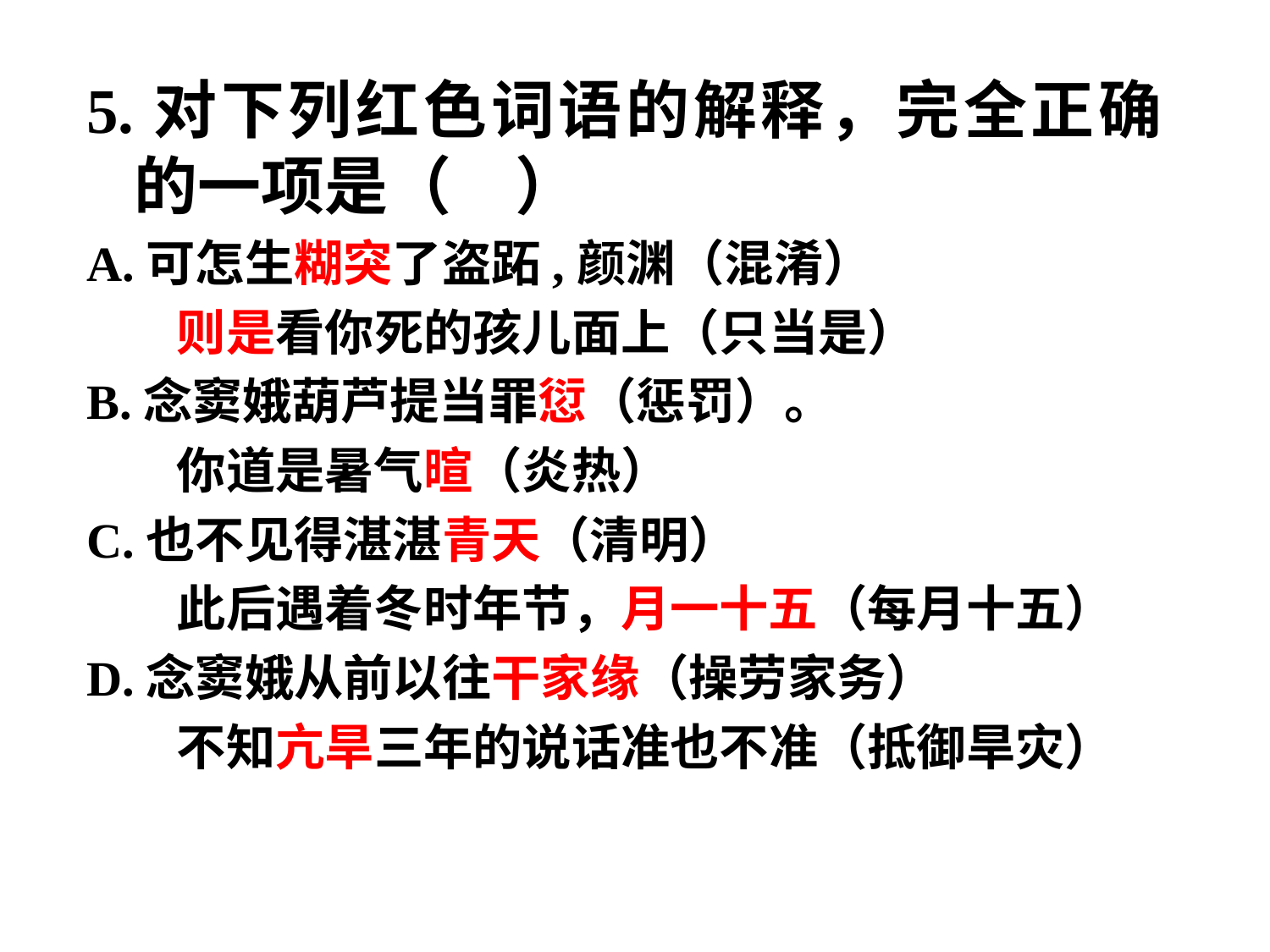

5.对下列红色词语的解释，完全正确的一项是（　）
A.可怎生糊突了盗跖,颜渊（混淆）
       则是看你死的孩儿面上（只当是）
B.念窦娥葫芦提当罪愆（惩罚）。
       你道是暑气暄（炎热）
C.也不见得湛湛青天（清明）
       此后遇着冬时年节，月一十五（每月十五）
D.念窦娥从前以往干家缘（操劳家务）
       不知亢旱三年的说话准也不准（抵御旱灾）